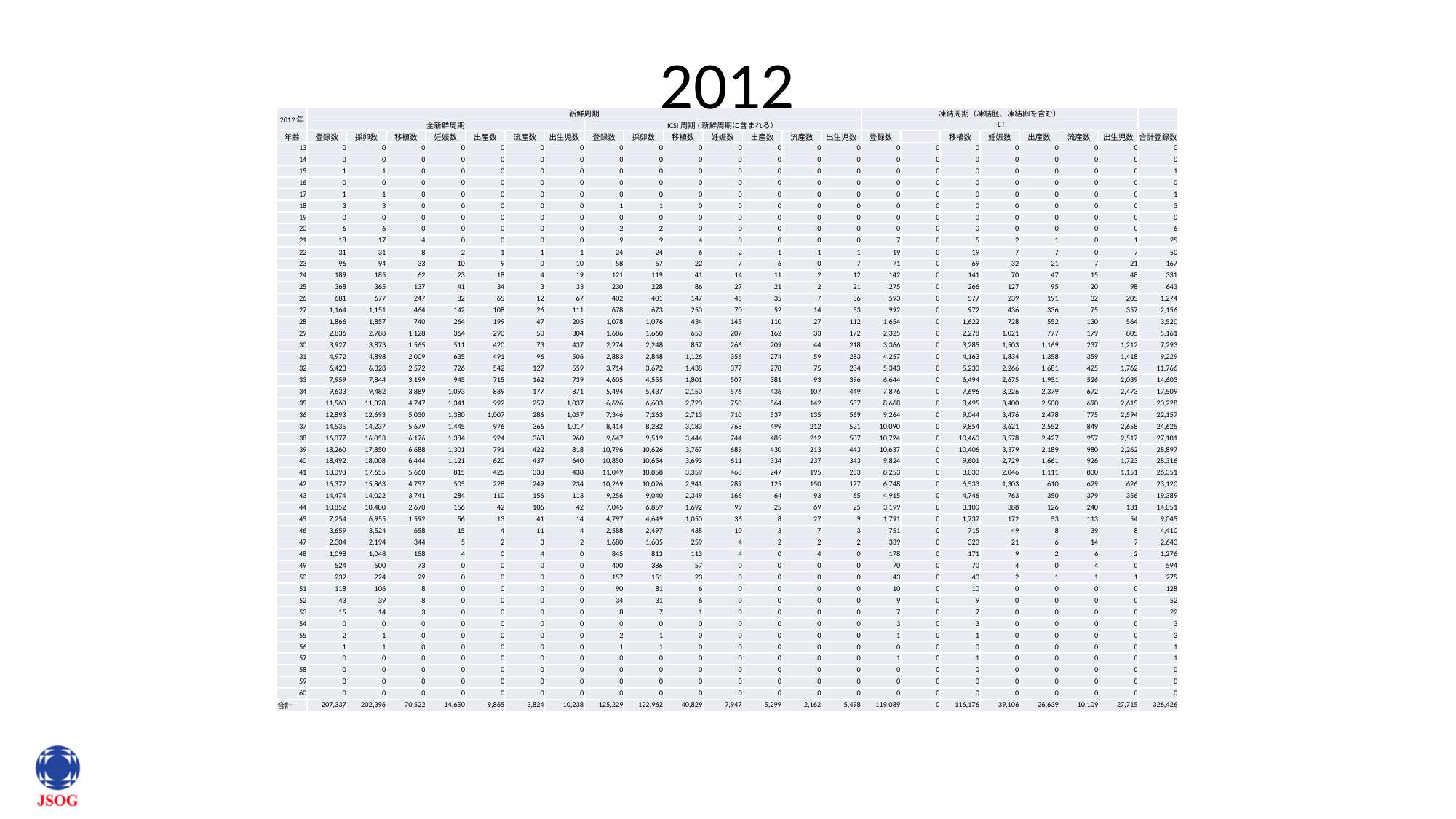

# 2012
| 2012年 | 新鮮周期 |  |  |  |  |  |  |  |  |  |  |  |  |  | 凍結周期（凍結胚、凍結卵を含む） |  |  |  |  |  |  |  |
| --- | --- | --- | --- | --- | --- | --- | --- | --- | --- | --- | --- | --- | --- | --- | --- | --- | --- | --- | --- | --- | --- | --- |
|  | 全新鮮周期 |  |  |  |  |  |  | ICSI周期(新鮮周期に含まれる） |  |  |  |  |  |  | FET |  |  |  |  |  |  |  |
| 年齢 | 登録数 | 採卵数 | 移植数 | 妊娠数 | 出産数 | 流産数 | 出生児数 | 登録数 | 採卵数 | 移植数 | 妊娠数 | 出産数 | 流産数 | 出生児数 | 登録数 |  | 移植数 | 妊娠数 | 出産数 | 流産数 | 出生児数 | 合計登録数 |
| 13 | 0 | 0 | 0 | 0 | 0 | 0 | 0 | 0 | 0 | 0 | 0 | 0 | 0 | 0 | 0 | 0 | 0 | 0 | 0 | 0 | 0 | 0 |
| 14 | 0 | 0 | 0 | 0 | 0 | 0 | 0 | 0 | 0 | 0 | 0 | 0 | 0 | 0 | 0 | 0 | 0 | 0 | 0 | 0 | 0 | 0 |
| 15 | 1 | 1 | 0 | 0 | 0 | 0 | 0 | 0 | 0 | 0 | 0 | 0 | 0 | 0 | 0 | 0 | 0 | 0 | 0 | 0 | 0 | 1 |
| 16 | 0 | 0 | 0 | 0 | 0 | 0 | 0 | 0 | 0 | 0 | 0 | 0 | 0 | 0 | 0 | 0 | 0 | 0 | 0 | 0 | 0 | 0 |
| 17 | 1 | 1 | 0 | 0 | 0 | 0 | 0 | 0 | 0 | 0 | 0 | 0 | 0 | 0 | 0 | 0 | 0 | 0 | 0 | 0 | 0 | 1 |
| 18 | 3 | 3 | 0 | 0 | 0 | 0 | 0 | 1 | 1 | 0 | 0 | 0 | 0 | 0 | 0 | 0 | 0 | 0 | 0 | 0 | 0 | 3 |
| 19 | 0 | 0 | 0 | 0 | 0 | 0 | 0 | 0 | 0 | 0 | 0 | 0 | 0 | 0 | 0 | 0 | 0 | 0 | 0 | 0 | 0 | 0 |
| 20 | 6 | 6 | 0 | 0 | 0 | 0 | 0 | 2 | 2 | 0 | 0 | 0 | 0 | 0 | 0 | 0 | 0 | 0 | 0 | 0 | 0 | 6 |
| 21 | 18 | 17 | 4 | 0 | 0 | 0 | 0 | 9 | 9 | 4 | 0 | 0 | 0 | 0 | 7 | 0 | 5 | 2 | 1 | 0 | 1 | 25 |
| 22 | 31 | 31 | 8 | 2 | 1 | 1 | 1 | 24 | 24 | 6 | 2 | 1 | 1 | 1 | 19 | 0 | 19 | 7 | 7 | 0 | 7 | 50 |
| 23 | 96 | 94 | 33 | 10 | 9 | 0 | 10 | 58 | 57 | 22 | 7 | 6 | 0 | 7 | 71 | 0 | 69 | 32 | 21 | 7 | 21 | 167 |
| 24 | 189 | 185 | 62 | 23 | 18 | 4 | 19 | 121 | 119 | 41 | 14 | 11 | 2 | 12 | 142 | 0 | 141 | 70 | 47 | 15 | 48 | 331 |
| 25 | 368 | 365 | 137 | 41 | 34 | 3 | 33 | 230 | 228 | 86 | 27 | 21 | 2 | 21 | 275 | 0 | 266 | 127 | 95 | 20 | 98 | 643 |
| 26 | 681 | 677 | 247 | 82 | 65 | 12 | 67 | 402 | 401 | 147 | 45 | 35 | 7 | 36 | 593 | 0 | 577 | 239 | 191 | 32 | 205 | 1,274 |
| 27 | 1,164 | 1,151 | 464 | 142 | 108 | 26 | 111 | 678 | 673 | 250 | 70 | 52 | 14 | 53 | 992 | 0 | 972 | 436 | 336 | 75 | 357 | 2,156 |
| 28 | 1,866 | 1,857 | 740 | 264 | 199 | 47 | 205 | 1,078 | 1,076 | 434 | 145 | 110 | 27 | 112 | 1,654 | 0 | 1,622 | 728 | 552 | 130 | 564 | 3,520 |
| 29 | 2,836 | 2,788 | 1,128 | 364 | 290 | 50 | 304 | 1,686 | 1,660 | 653 | 207 | 162 | 33 | 172 | 2,325 | 0 | 2,278 | 1,021 | 777 | 179 | 805 | 5,161 |
| 30 | 3,927 | 3,873 | 1,565 | 511 | 420 | 73 | 437 | 2,274 | 2,248 | 857 | 266 | 209 | 44 | 218 | 3,366 | 0 | 3,285 | 1,503 | 1,169 | 237 | 1,212 | 7,293 |
| 31 | 4,972 | 4,898 | 2,009 | 635 | 491 | 96 | 506 | 2,883 | 2,848 | 1,126 | 356 | 274 | 59 | 283 | 4,257 | 0 | 4,163 | 1,834 | 1,358 | 359 | 1,418 | 9,229 |
| 32 | 6,423 | 6,328 | 2,572 | 726 | 542 | 127 | 559 | 3,714 | 3,672 | 1,438 | 377 | 278 | 75 | 284 | 5,343 | 0 | 5,230 | 2,266 | 1,681 | 425 | 1,762 | 11,766 |
| 33 | 7,959 | 7,844 | 3,199 | 945 | 715 | 162 | 739 | 4,605 | 4,555 | 1,801 | 507 | 381 | 93 | 396 | 6,644 | 0 | 6,494 | 2,675 | 1,951 | 526 | 2,039 | 14,603 |
| 34 | 9,633 | 9,482 | 3,889 | 1,093 | 839 | 177 | 871 | 5,494 | 5,437 | 2,150 | 576 | 436 | 107 | 449 | 7,876 | 0 | 7,696 | 3,226 | 2,379 | 672 | 2,473 | 17,509 |
| 35 | 11,560 | 11,328 | 4,747 | 1,341 | 992 | 259 | 1,037 | 6,696 | 6,603 | 2,720 | 750 | 564 | 142 | 587 | 8,668 | 0 | 8,495 | 3,400 | 2,500 | 690 | 2,615 | 20,228 |
| 36 | 12,893 | 12,693 | 5,030 | 1,380 | 1,007 | 286 | 1,057 | 7,346 | 7,263 | 2,713 | 710 | 537 | 135 | 569 | 9,264 | 0 | 9,044 | 3,476 | 2,478 | 775 | 2,594 | 22,157 |
| 37 | 14,535 | 14,237 | 5,679 | 1,445 | 976 | 366 | 1,017 | 8,414 | 8,282 | 3,183 | 768 | 499 | 212 | 521 | 10,090 | 0 | 9,854 | 3,621 | 2,552 | 849 | 2,658 | 24,625 |
| 38 | 16,377 | 16,053 | 6,176 | 1,384 | 924 | 368 | 960 | 9,647 | 9,519 | 3,444 | 744 | 485 | 212 | 507 | 10,724 | 0 | 10,460 | 3,578 | 2,427 | 957 | 2,517 | 27,101 |
| 39 | 18,260 | 17,850 | 6,688 | 1,301 | 791 | 422 | 818 | 10,796 | 10,626 | 3,767 | 689 | 430 | 213 | 443 | 10,637 | 0 | 10,406 | 3,379 | 2,189 | 980 | 2,262 | 28,897 |
| 40 | 18,492 | 18,008 | 6,444 | 1,121 | 620 | 437 | 640 | 10,850 | 10,654 | 3,693 | 611 | 334 | 237 | 343 | 9,824 | 0 | 9,601 | 2,729 | 1,661 | 926 | 1,723 | 28,316 |
| 41 | 18,098 | 17,655 | 5,660 | 815 | 425 | 338 | 438 | 11,049 | 10,858 | 3,359 | 468 | 247 | 195 | 253 | 8,253 | 0 | 8,033 | 2,046 | 1,111 | 830 | 1,151 | 26,351 |
| 42 | 16,372 | 15,863 | 4,757 | 505 | 228 | 249 | 234 | 10,269 | 10,026 | 2,941 | 289 | 125 | 150 | 127 | 6,748 | 0 | 6,533 | 1,303 | 610 | 629 | 626 | 23,120 |
| 43 | 14,474 | 14,022 | 3,741 | 284 | 110 | 156 | 113 | 9,256 | 9,040 | 2,349 | 166 | 64 | 93 | 65 | 4,915 | 0 | 4,746 | 763 | 350 | 379 | 356 | 19,389 |
| 44 | 10,852 | 10,480 | 2,670 | 156 | 42 | 106 | 42 | 7,045 | 6,859 | 1,692 | 99 | 25 | 69 | 25 | 3,199 | 0 | 3,100 | 388 | 126 | 240 | 131 | 14,051 |
| 45 | 7,254 | 6,955 | 1,592 | 56 | 13 | 41 | 14 | 4,797 | 4,649 | 1,050 | 36 | 8 | 27 | 9 | 1,791 | 0 | 1,737 | 172 | 53 | 113 | 54 | 9,045 |
| 46 | 3,659 | 3,524 | 658 | 15 | 4 | 11 | 4 | 2,588 | 2,497 | 438 | 10 | 3 | 7 | 3 | 751 | 0 | 715 | 49 | 8 | 39 | 8 | 4,410 |
| 47 | 2,304 | 2,194 | 344 | 5 | 2 | 3 | 2 | 1,680 | 1,605 | 259 | 4 | 2 | 2 | 2 | 339 | 0 | 323 | 21 | 6 | 14 | 7 | 2,643 |
| 48 | 1,098 | 1,048 | 158 | 4 | 0 | 4 | 0 | 845 | 813 | 113 | 4 | 0 | 4 | 0 | 178 | 0 | 171 | 9 | 2 | 6 | 2 | 1,276 |
| 49 | 524 | 500 | 73 | 0 | 0 | 0 | 0 | 400 | 386 | 57 | 0 | 0 | 0 | 0 | 70 | 0 | 70 | 4 | 0 | 4 | 0 | 594 |
| 50 | 232 | 224 | 29 | 0 | 0 | 0 | 0 | 157 | 151 | 23 | 0 | 0 | 0 | 0 | 43 | 0 | 40 | 2 | 1 | 1 | 1 | 275 |
| 51 | 118 | 106 | 8 | 0 | 0 | 0 | 0 | 90 | 81 | 6 | 0 | 0 | 0 | 0 | 10 | 0 | 10 | 0 | 0 | 0 | 0 | 128 |
| 52 | 43 | 39 | 8 | 0 | 0 | 0 | 0 | 34 | 31 | 6 | 0 | 0 | 0 | 0 | 9 | 0 | 9 | 0 | 0 | 0 | 0 | 52 |
| 53 | 15 | 14 | 3 | 0 | 0 | 0 | 0 | 8 | 7 | 1 | 0 | 0 | 0 | 0 | 7 | 0 | 7 | 0 | 0 | 0 | 0 | 22 |
| 54 | 0 | 0 | 0 | 0 | 0 | 0 | 0 | 0 | 0 | 0 | 0 | 0 | 0 | 0 | 3 | 0 | 3 | 0 | 0 | 0 | 0 | 3 |
| 55 | 2 | 1 | 0 | 0 | 0 | 0 | 0 | 2 | 1 | 0 | 0 | 0 | 0 | 0 | 1 | 0 | 1 | 0 | 0 | 0 | 0 | 3 |
| 56 | 1 | 1 | 0 | 0 | 0 | 0 | 0 | 1 | 1 | 0 | 0 | 0 | 0 | 0 | 0 | 0 | 0 | 0 | 0 | 0 | 0 | 1 |
| 57 | 0 | 0 | 0 | 0 | 0 | 0 | 0 | 0 | 0 | 0 | 0 | 0 | 0 | 0 | 1 | 0 | 1 | 0 | 0 | 0 | 0 | 1 |
| 58 | 0 | 0 | 0 | 0 | 0 | 0 | 0 | 0 | 0 | 0 | 0 | 0 | 0 | 0 | 0 | 0 | 0 | 0 | 0 | 0 | 0 | 0 |
| 59 | 0 | 0 | 0 | 0 | 0 | 0 | 0 | 0 | 0 | 0 | 0 | 0 | 0 | 0 | 0 | 0 | 0 | 0 | 0 | 0 | 0 | 0 |
| 60 | 0 | 0 | 0 | 0 | 0 | 0 | 0 | 0 | 0 | 0 | 0 | 0 | 0 | 0 | 0 | 0 | 0 | 0 | 0 | 0 | 0 | 0 |
| 合計 | 207,337 | 202,396 | 70,522 | 14,650 | 9,865 | 3,824 | 10,238 | 125,229 | 122,962 | 40,829 | 7,947 | 5,299 | 2,162 | 5,498 | 119,089 | 0 | 116,176 | 39,106 | 26,639 | 10,109 | 27,715 | 326,426 |